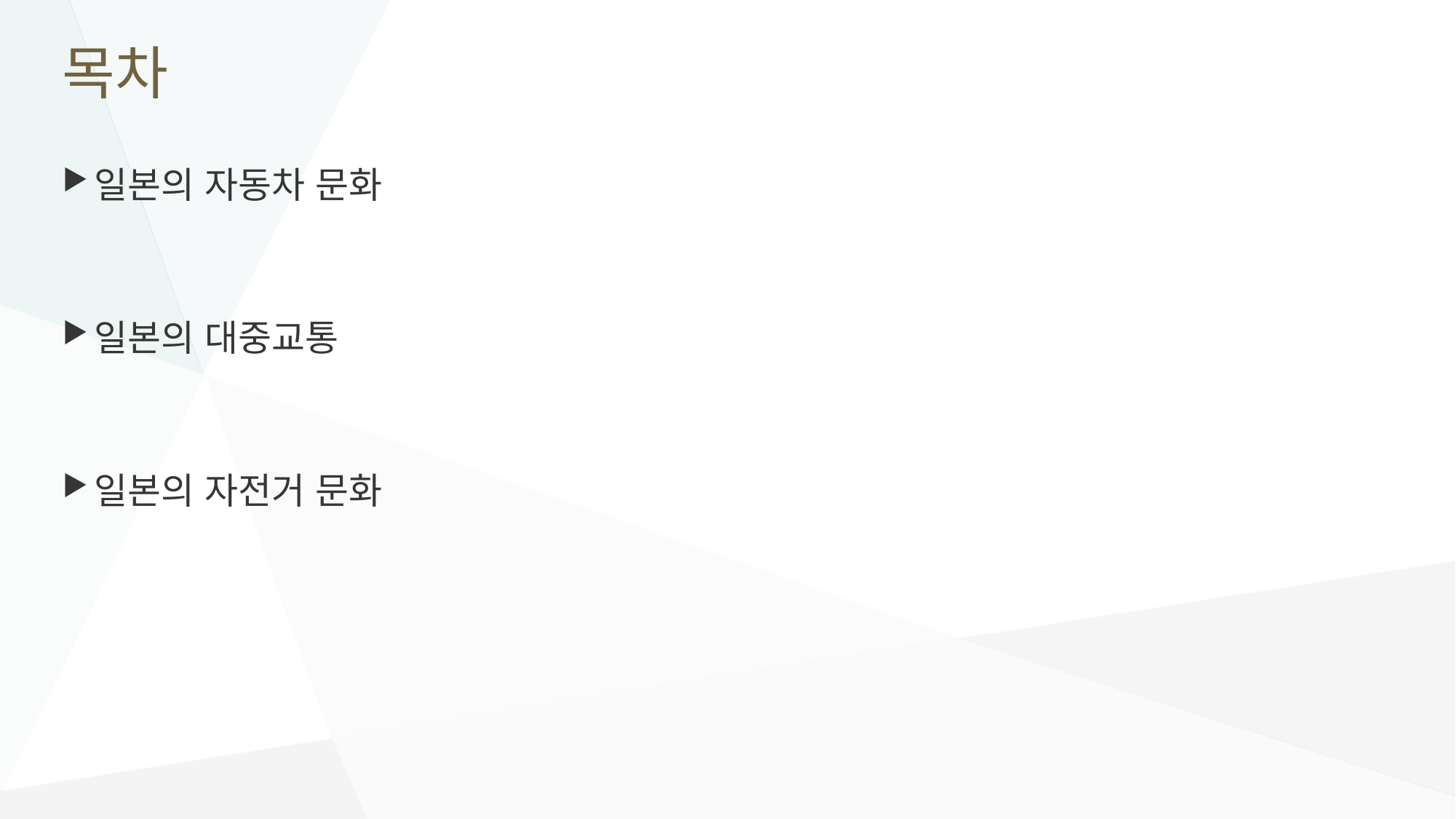

# 목차
일본의 자동차 문화

일본의 대중교통

일본의 자전거 문화